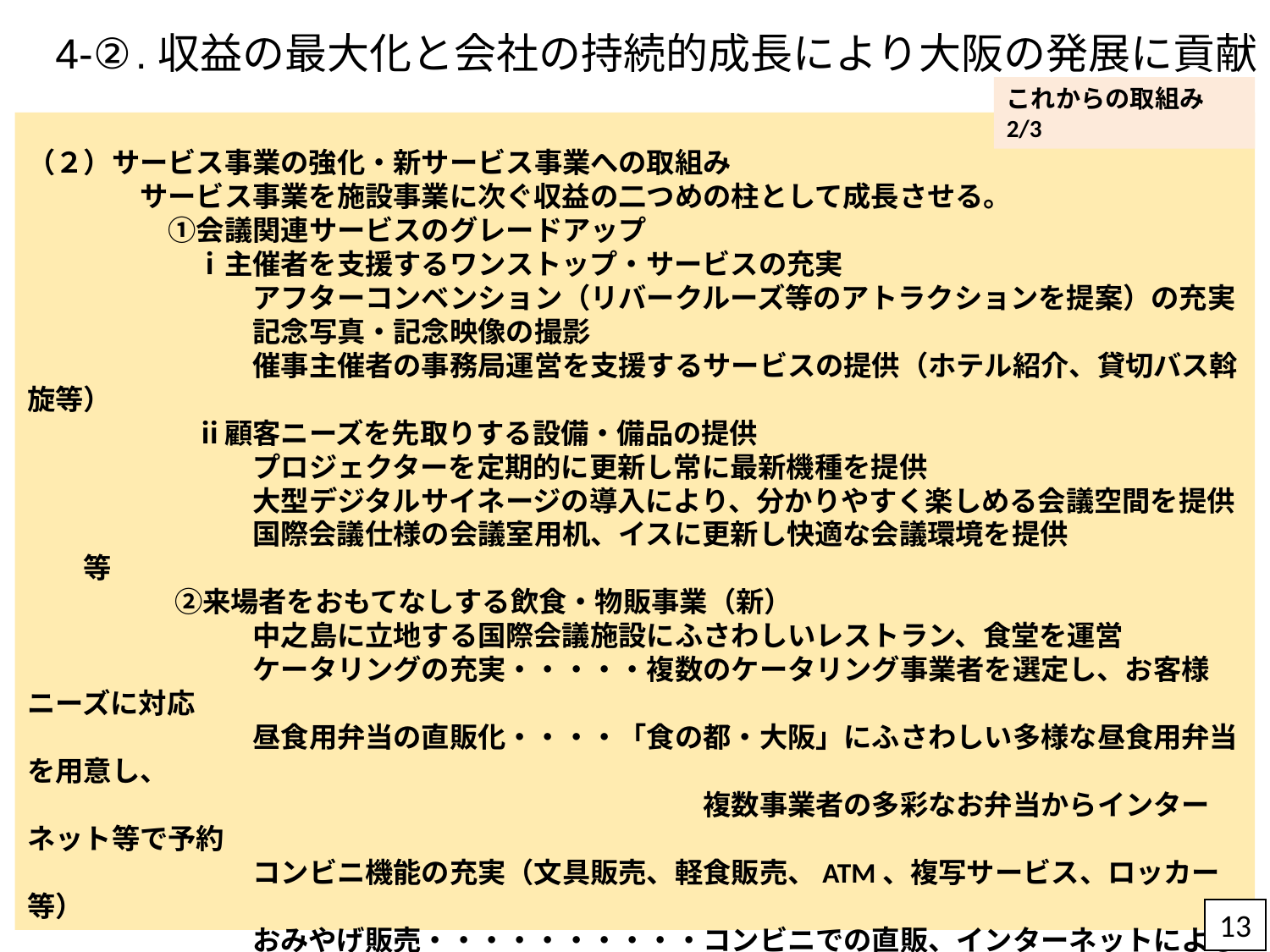

# 4-②.収益の最大化と会社の持続的成長により大阪の発展に貢献
これからの取組み2/3

（２）サービス事業の強化・新サービス事業への取組み
　　　　サービス事業を施設事業に次ぐ収益の二つめの柱として成長させる。
　　　　　①会議関連サービスのグレードアップ
　　　　　　ⅰ主催者を支援するワンストップ・サービスの充実
　　　　　　　　アフターコンベンション（リバークルーズ等のアトラクションを提案）の充実
　　　　　　　　記念写真・記念映像の撮影
　　　　　　　　催事主催者の事務局運営を支援するサービスの提供（ホテル紹介、貸切バス斡旋等）
　　　　　　ⅱ顧客ニーズを先取りする設備・備品の提供
　　　　　　　　プロジェクターを定期的に更新し常に最新機種を提供
　　　　　　　　大型デジタルサイネージの導入により、分かりやすく楽しめる会議空間を提供
　　　　　　　　国際会議仕様の会議室用机、イスに更新し快適な会議環境を提供　　　　　　　　等
　　　　　 ②来場者をおもてなしする飲食・物販事業（新）
　　　　　　　　中之島に立地する国際会議施設にふさわしいレストラン、食堂を運営
　　　　　　　　ケータリングの充実・・・・・複数のケータリング事業者を選定し、お客様ニーズに対応
　　　　　　　　昼食用弁当の直販化・・・・「食の都・大阪」にふさわしい多様な昼食用弁当を用意し、
　　　　　　　　　　　　　　　　　　　　　　　　複数事業者の多彩なお弁当からインターネット等で予約
　　　　　　　　コンビニ機能の充実（文具販売、軽食販売、ATM、複写サービス、ロッカー等）
　　　　　　　　おみやげ販売・・・・・・・・・・コンビニでの直販、インターネットによる販売など
　　　　　 ③その他
　　　　　　　　エクスカーションメニューの開発
　　　　　　　　ラウンジなどお客様の憩いのスペース創出
　　　　　　　　駐車場利用率の向上・・・インターネットによる駐車場予約システム（akippa)の活用
　　　　　　　　広告事業の検討　　等

13